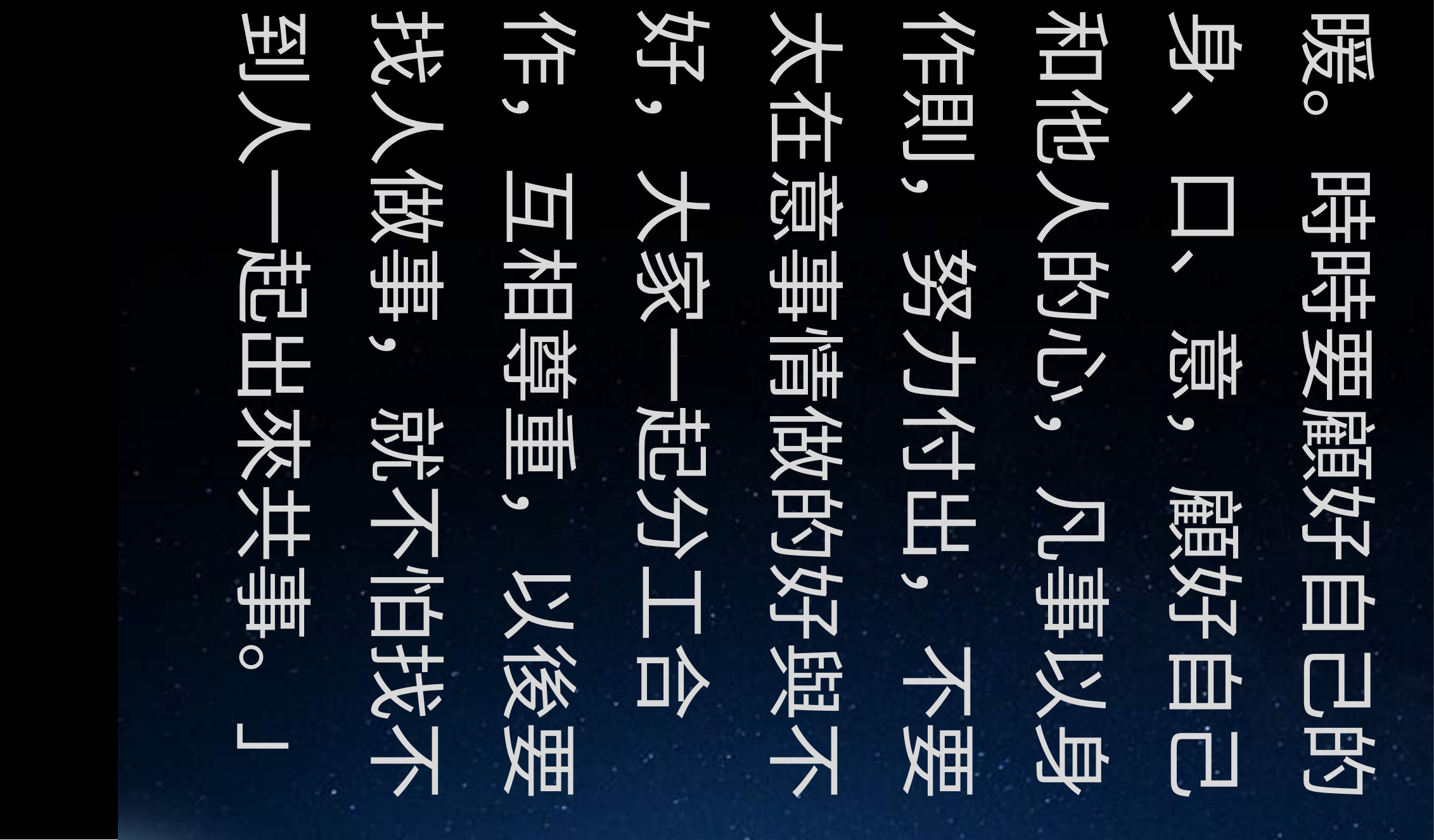

暖。時時要顧好自己的身、口、意，顧好自己和他人的心，凡事以身作則，努力付出，不要太在意事情做的好與不好，大家一起分工合作，互相尊重，以後要找人做事，就不怕找不到人一起出來共事。」